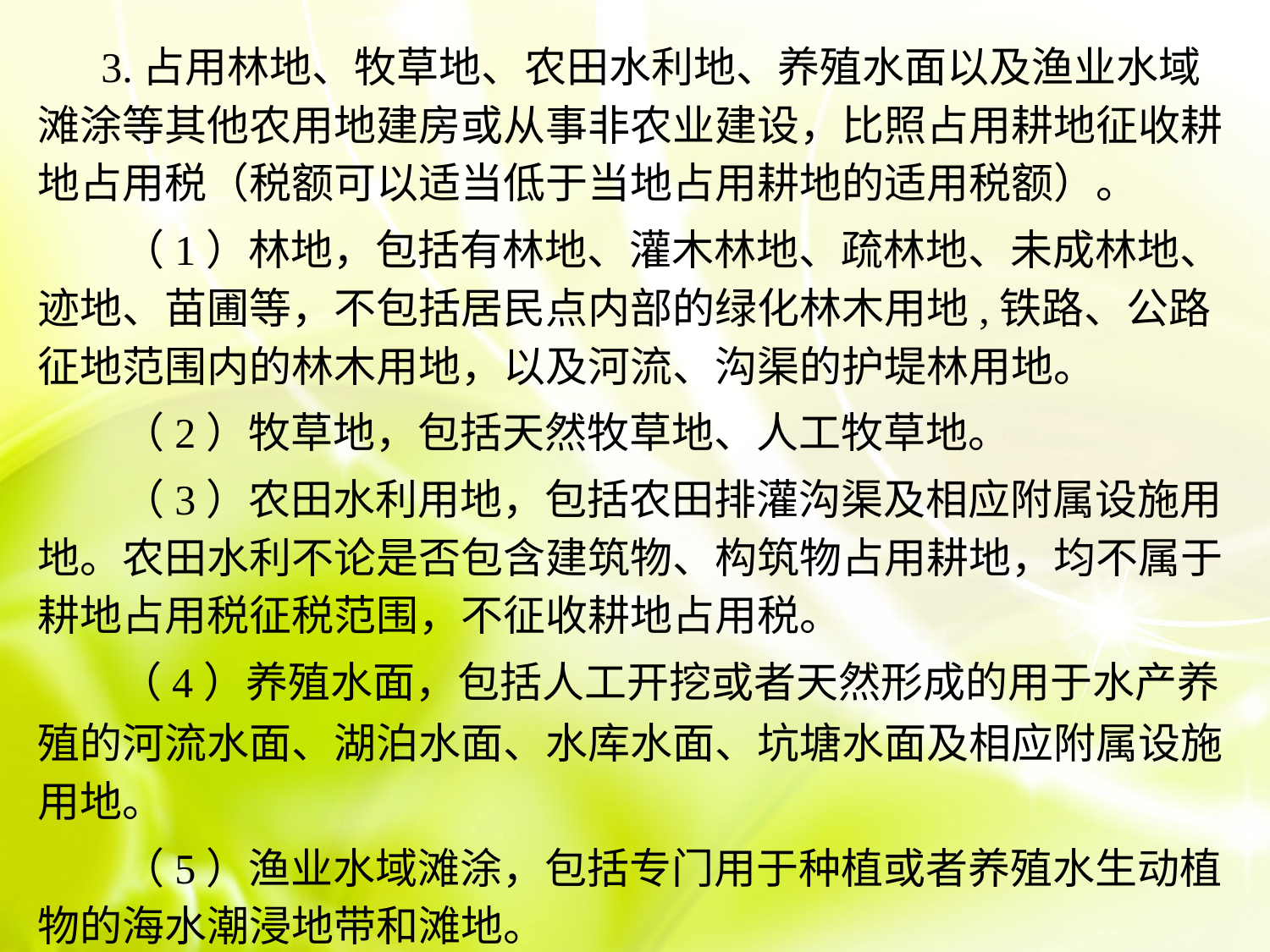

3.占用林地、牧草地、农田水利地、养殖水面以及渔业水域滩涂等其他农用地建房或从事非农业建设，比照占用耕地征收耕地占用税（税额可以适当低于当地占用耕地的适用税额）。
　　（1）林地，包括有林地、灌木林地、疏林地、未成林地、迹地、苗圃等，不包括居民点内部的绿化林木用地,铁路、公路征地范围内的林木用地，以及河流、沟渠的护堤林用地。
　　（2）牧草地，包括天然牧草地、人工牧草地。
　　（3）农田水利用地，包括农田排灌沟渠及相应附属设施用地。农田水利不论是否包含建筑物、构筑物占用耕地，均不属于耕地占用税征税范围，不征收耕地占用税。
　  （4）养殖水面，包括人工开挖或者天然形成的用于水产养殖的河流水面、湖泊水面、水库水面、坑塘水面及相应附属设施用地。
　　（5）渔业水域滩涂，包括专门用于种植或者养殖水生动植物的海水潮浸地带和滩地。